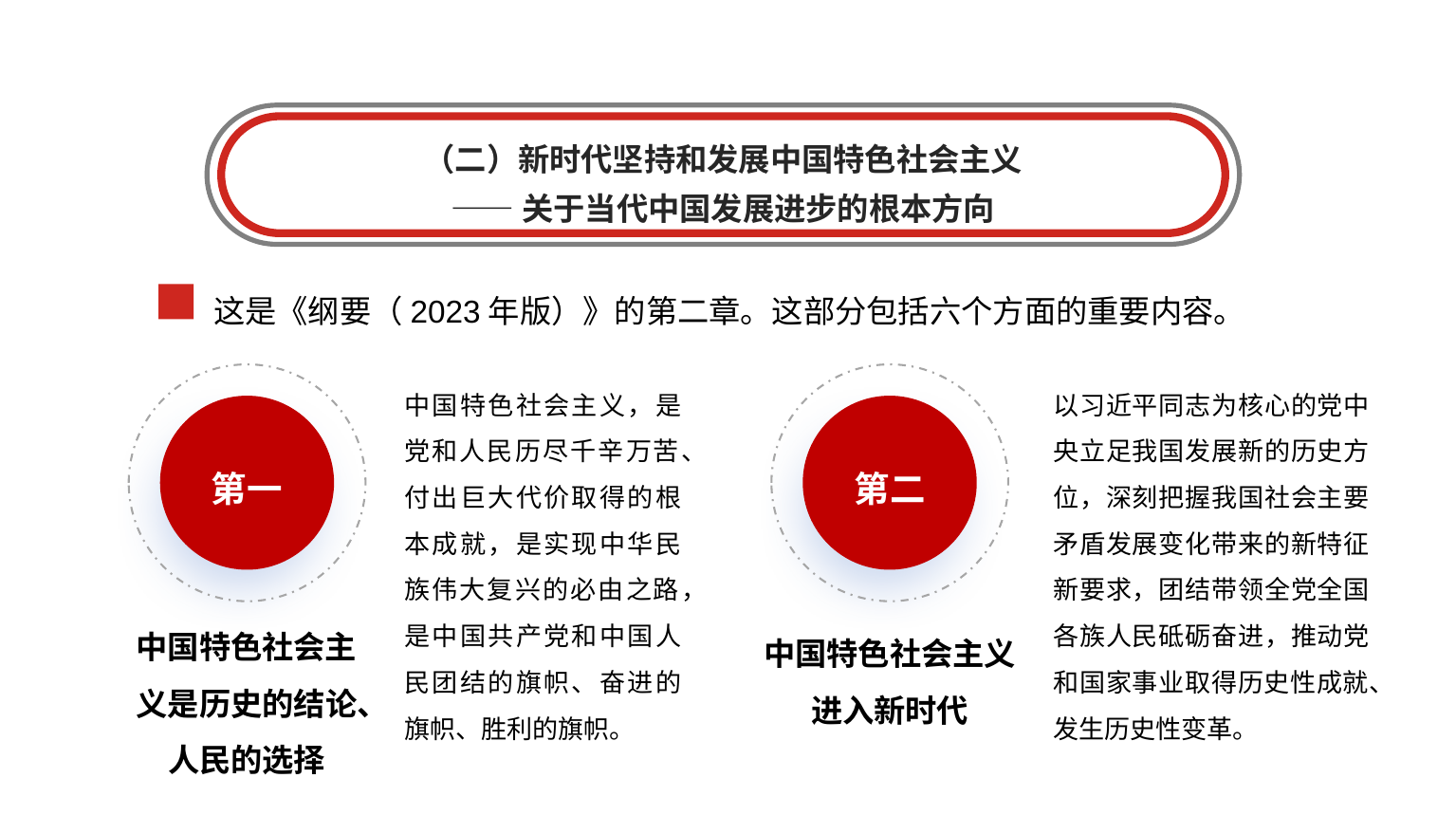

（二）新时代坚持和发展中国特色社会主义
——关于当代中国发展进步的根本方向
这是《纲要（2023年版）》的第二章。这部分包括六个方面的重要内容。

第一

第二
中国特色社会主义，是党和人民历尽千辛万苦、付出巨大代价取得的根本成就，是实现中华民族伟大复兴的必由之路，是中国共产党和中国人民团结的旗帜、奋进的旗帜、胜利的旗帜。
以习近平同志为核心的党中央立足我国发展新的历史方位，深刻把握我国社会主要矛盾发展变化带来的新特征新要求，团结带领全党全国各族人民砥砺奋进，推动党和国家事业取得历史性成就、发生历史性变革。
中国特色社会主义是历史的结论、人民的选择
中国特色社会主义进入新时代